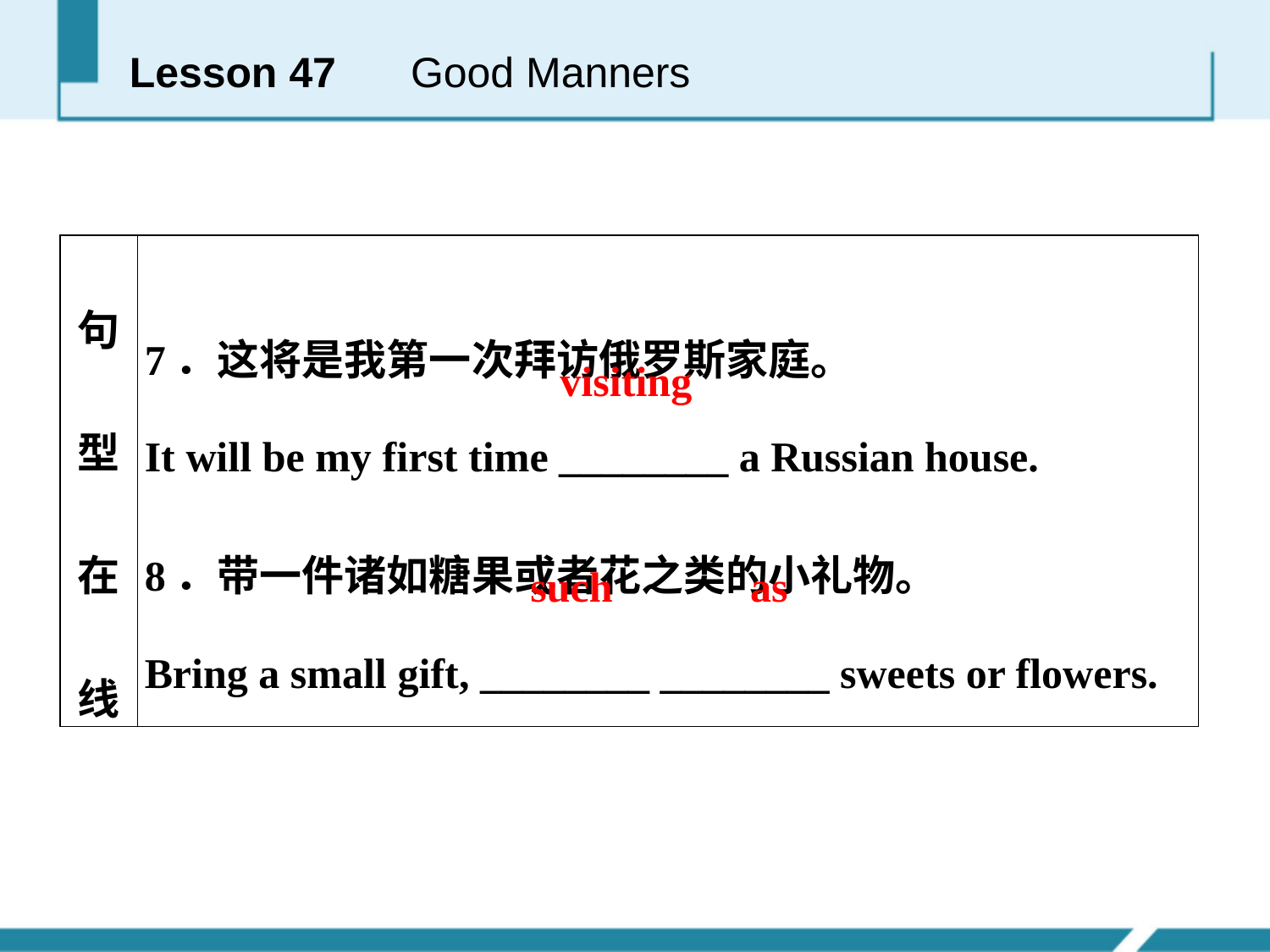

Lesson 47 　Good Manners
| 句型在线 | 7．这将是我第一次拜访俄罗斯家庭。 It will be my first time \_\_\_\_\_\_\_\_ a Russian house. 8．带一件诸如糖果或者花之类的小礼物。 Bring a small gift, \_\_\_\_\_\_\_\_ \_\_\_\_\_\_\_\_ sweets or flowers. |
| --- | --- |
visiting
such             as